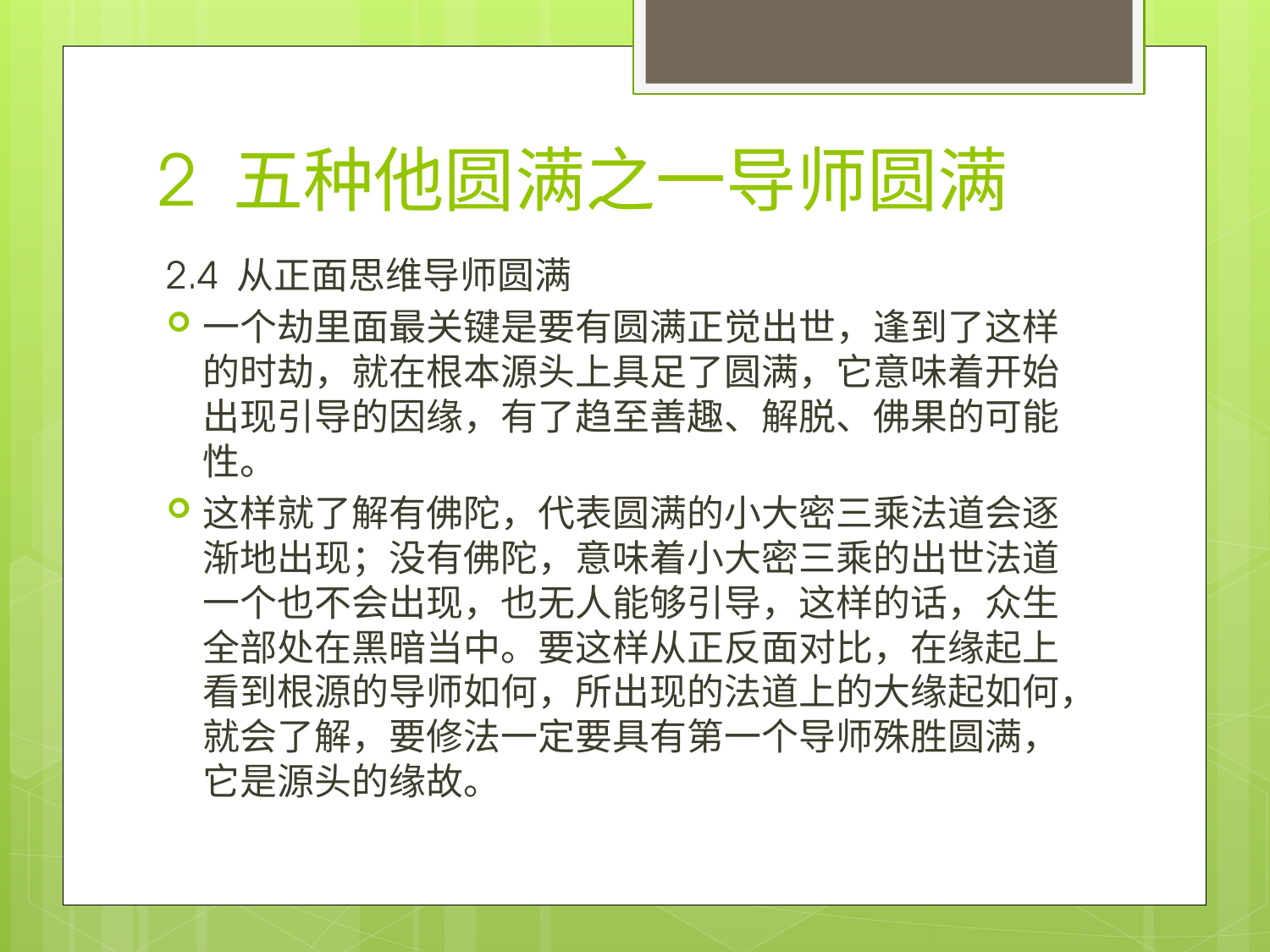

# 2 五种他圆满之一导师圆满
2.4 从正面思维导师圆满
一个劫里面最关键是要有圆满正觉出世，逢到了这样的时劫，就在根本源头上具足了圆满，它意味着开始出现引导的因缘，有了趋至善趣、解脱、佛果的可能性。
这样就了解有佛陀，代表圆满的小大密三乘法道会逐渐地出现；没有佛陀，意味着小大密三乘的出世法道一个也不会出现，也无人能够引导，这样的话，众生全部处在黑暗当中。要这样从正反面对比，在缘起上看到根源的导师如何，所出现的法道上的大缘起如何，就会了解，要修法一定要具有第一个导师殊胜圆满，它是源头的缘故。